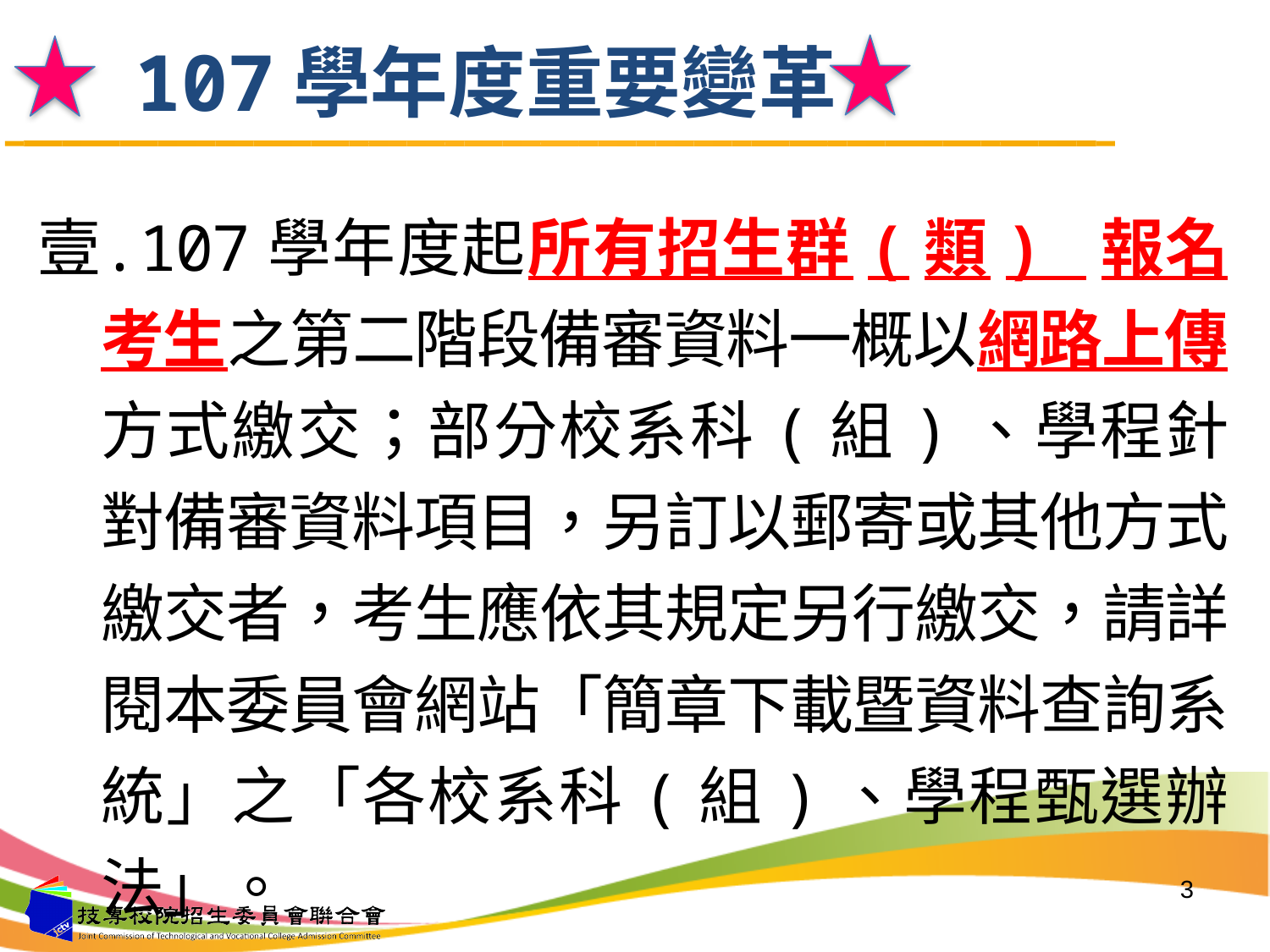

# 107學年度重要變革
107學年度起所有招生群(類) 報名考生之第二階段備審資料一概以網路上傳方式繳交；部分校系科(組)、學程針對備審資料項目，另訂以郵寄或其他方式繳交者，考生應依其規定另行繳交，請詳閱本委員會網站「簡章下載暨資料查詢系統」之「各校系科(組)、學程甄選辦法」。

3